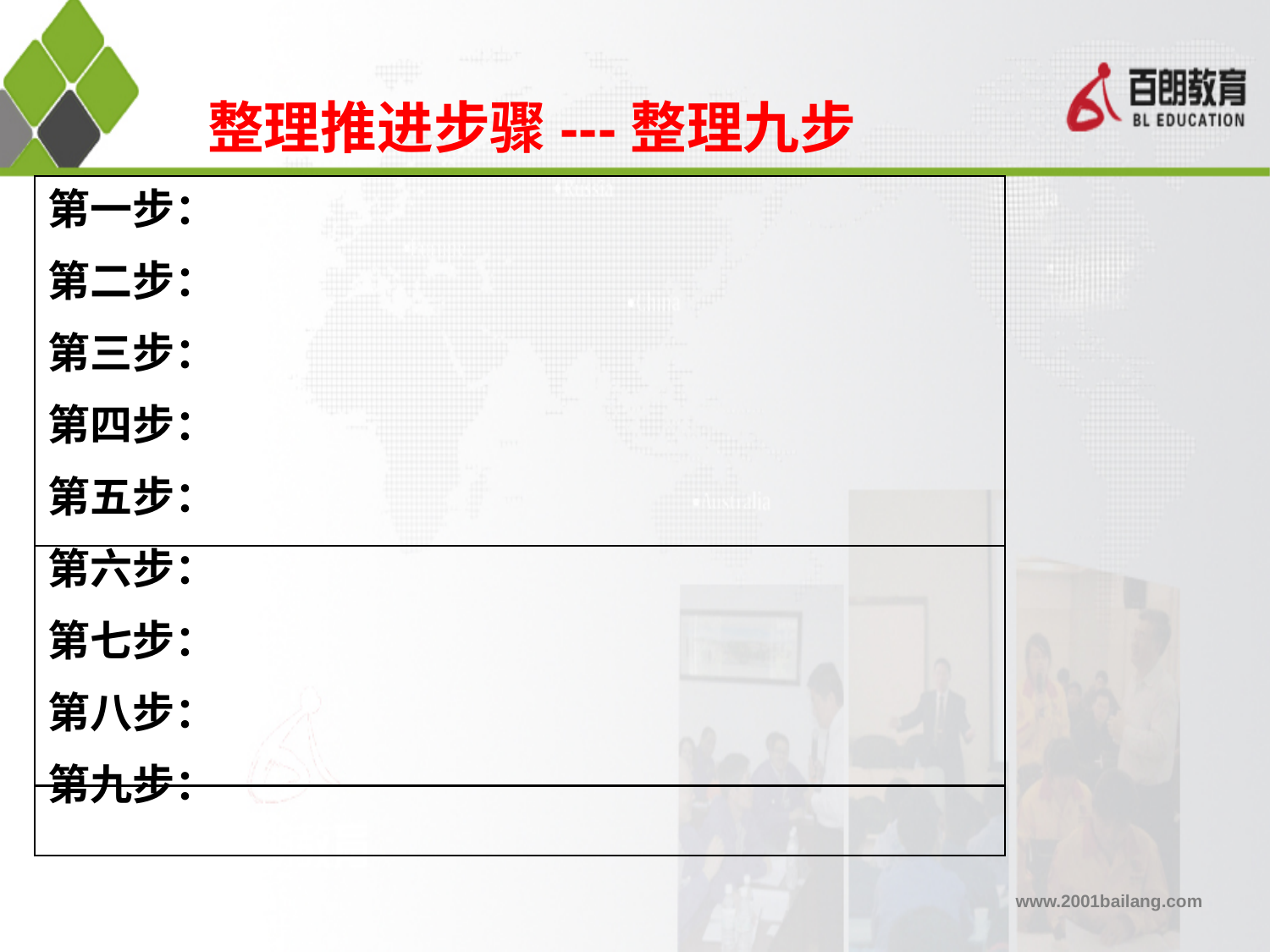

# 整理推进步骤---整理九步

第一步：
第二步：
第三步：
第四步：
第五步：
第六步：
第七步：
第八步：
第九步：